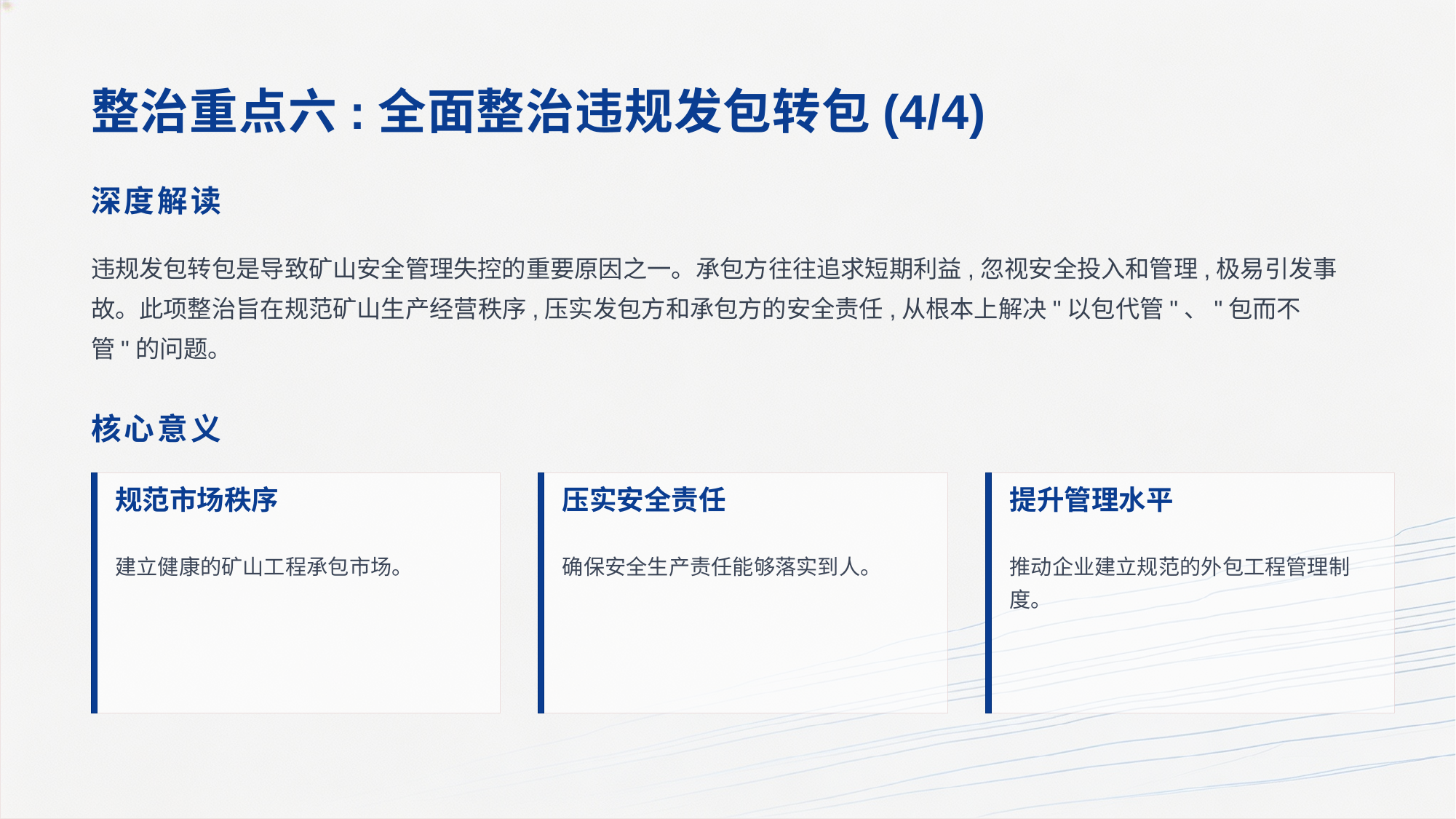

整治重点六:全面整治违规发包转包(4/4)
深度解读
违规发包转包是导致矿山安全管理失控的重要原因之一。承包方往往追求短期利益,忽视安全投入和管理,极易引发事故。此项整治旨在规范矿山生产经营秩序,压实发包方和承包方的安全责任,从根本上解决"以包代管"、"包而不管"的问题。
核心意义

规范市场秩序
压实安全责任
提升管理水平
建立健康的矿山工程承包市场。
确保安全生产责任能够落实到人。
推动企业建立规范的外包工程管理制度。